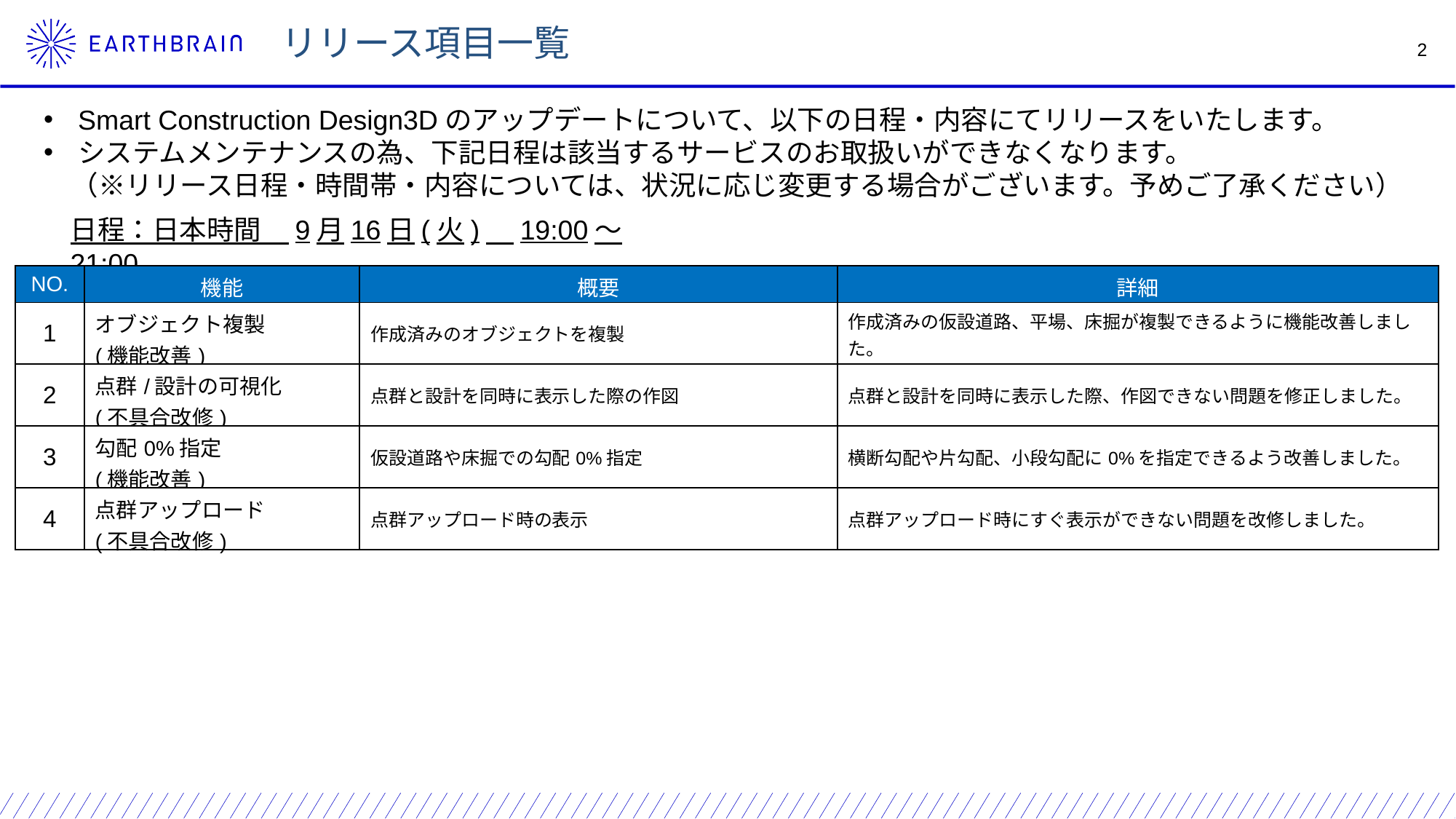

リリース項目一覧
Smart Construction Design3Dのアップデートについて、以下の日程・内容にてリリースをいたします。
システムメンテナンスの為、下記日程は該当するサービスのお取扱いができなくなります。
　（※リリース日程・時間帯・内容については、状況に応じ変更する場合がございます。予めご了承ください）
日程：日本時間　9月16日(火)　19:00～21:00
| NO. | 機能 | 概要 | 詳細 |
| --- | --- | --- | --- |
| 1 | オブジェクト複製 (機能改善) | 作成済みのオブジェクトを複製 | 作成済みの仮設道路、平場、床掘が複製できるように機能改善しました。 |
| 2 | 点群/設計の可視化 (不具合改修) | 点群と設計を同時に表示した際の作図 | 点群と設計を同時に表示した際、作図できない問題を修正しました。 |
| 3 | 勾配0%指定 (機能改善) | 仮設道路や床掘での勾配0%指定 | 横断勾配や片勾配、小段勾配に0%を指定できるよう改善しました。 |
| 4 | 点群アップロード (不具合改修) | 点群アップロード時の表示 | 点群アップロード時にすぐ表示ができない問題を改修しました。 |